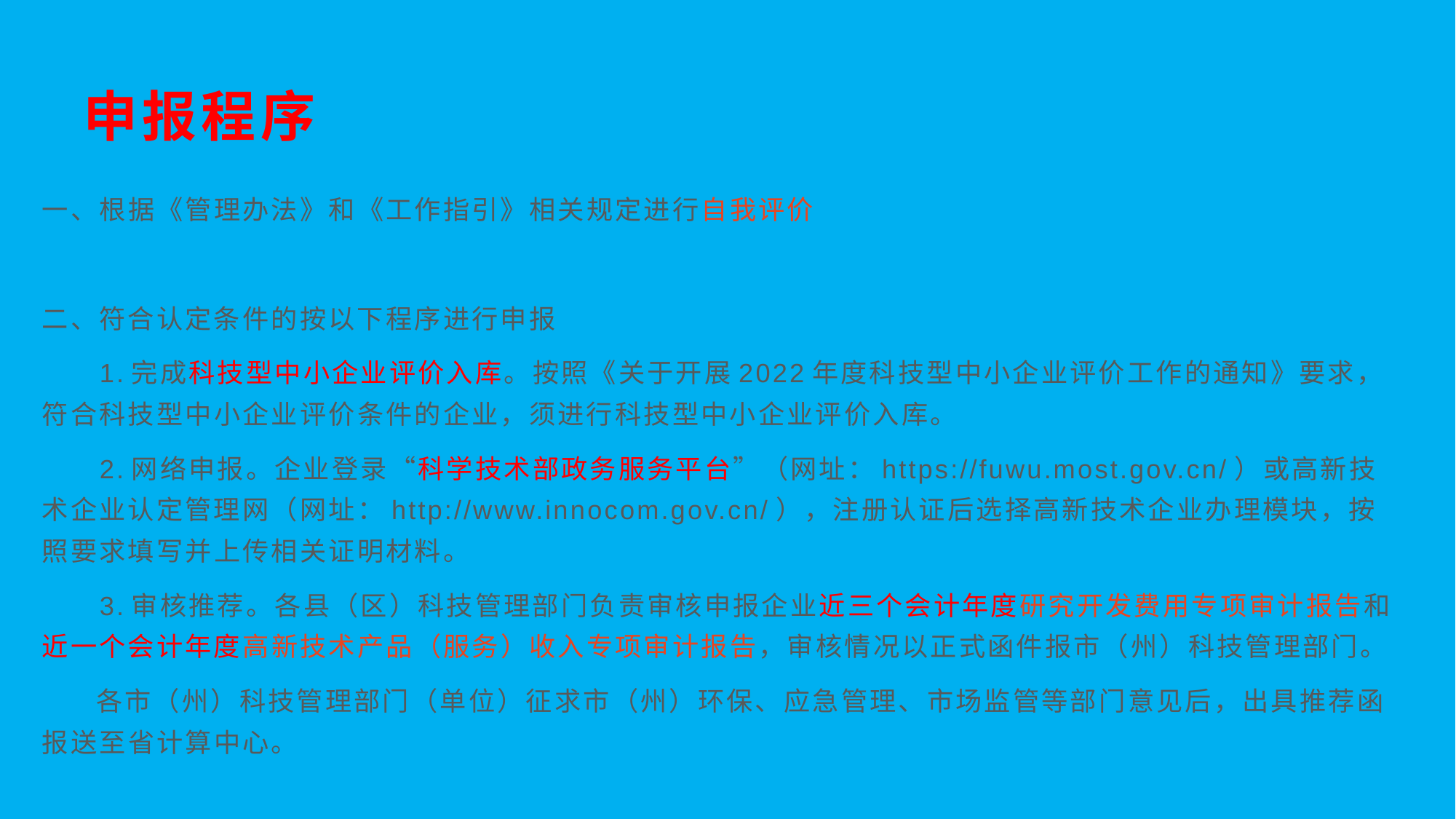

# 申报程序
一、根据《管理办法》和《工作指引》相关规定进行自我评价

二、符合认定条件的按以下程序进行申报
      1.完成科技型中小企业评价入库。按照《关于开展2022年度科技型中小企业评价工作的通知》要求，符合科技型中小企业评价条件的企业，须进行科技型中小企业评价入库。
      2.网络申报。企业登录“科学技术部政务服务平台”（网址：https://fuwu.most.gov.cn/）或高新技术企业认定管理网（网址：http://www.innocom.gov.cn/），注册认证后选择高新技术企业办理模块，按照要求填写并上传相关证明材料。
      3.审核推荐。各县（区）科技管理部门负责审核申报企业近三个会计年度研究开发费用专项审计报告和近一个会计年度高新技术产品（服务）收入专项审计报告，审核情况以正式函件报市（州）科技管理部门。
      各市（州）科技管理部门（单位）征求市（州）环保、应急管理、市场监管等部门意见后，出具推荐函报送至省计算中心。